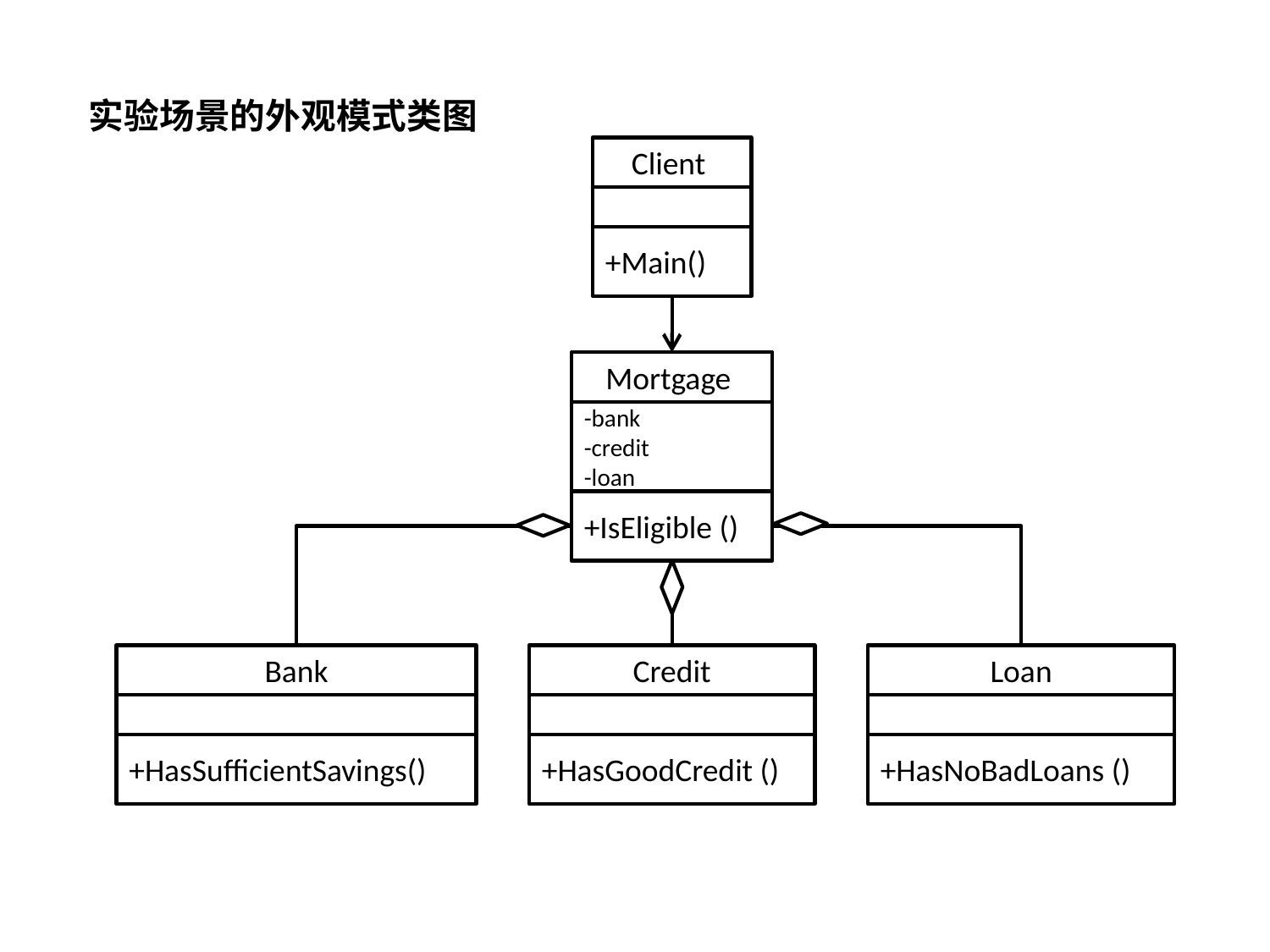

实验场景的外观模式类图
Client

+Main()
Mortgage
-bank
-credit
-loan
+IsEligible ()

Bank

+HasSufficientSavings()
Credit

+HasGoodCredit ()
Loan

+HasNoBadLoans ()